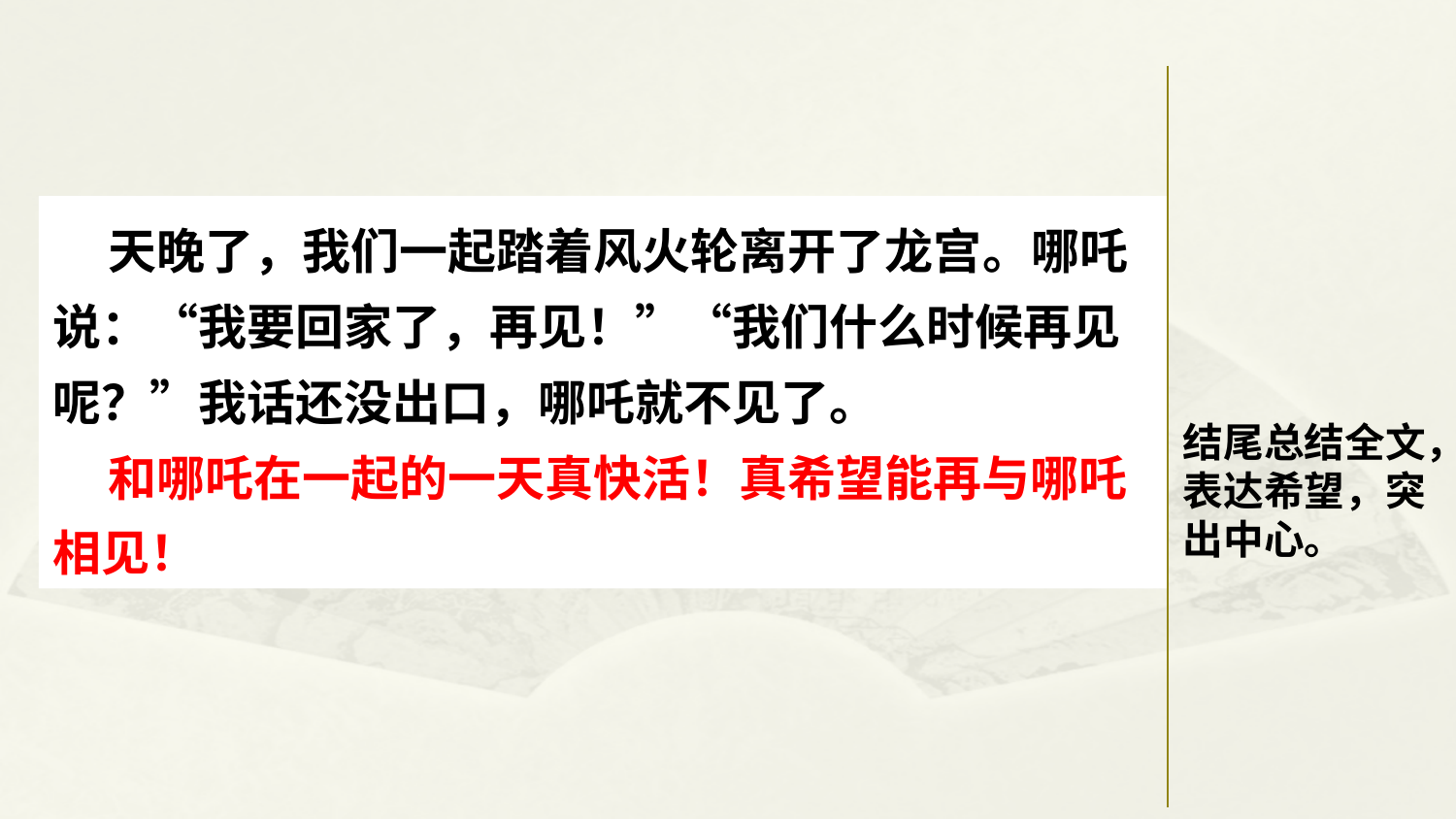

天晚了，我们一起踏着风火轮离开了龙宫。哪吒说：“我要回家了，再见！”“我们什么时候再见呢？”我话还没出口，哪吒就不见了。
    和哪吒在一起的一天真快活！真希望能再与哪吒相见！
结尾总结全文，表达希望，突出中心。